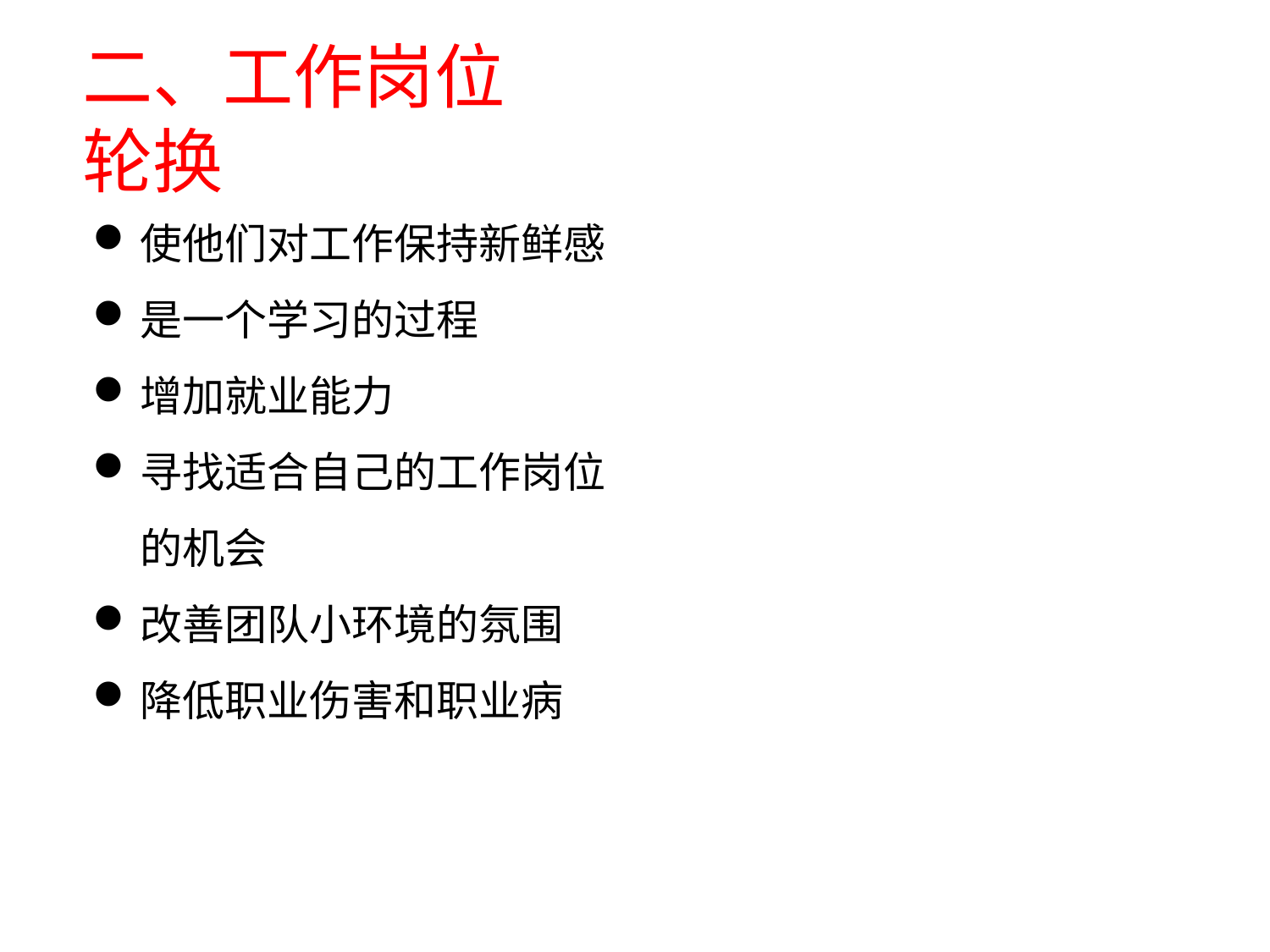

# 二、工作岗位轮换
使他们对工作保持新鲜感
是一个学习的过程
增加就业能力
寻找适合自己的工作岗位的机会
改善团队小环境的氛围
降低职业伤害和职业病